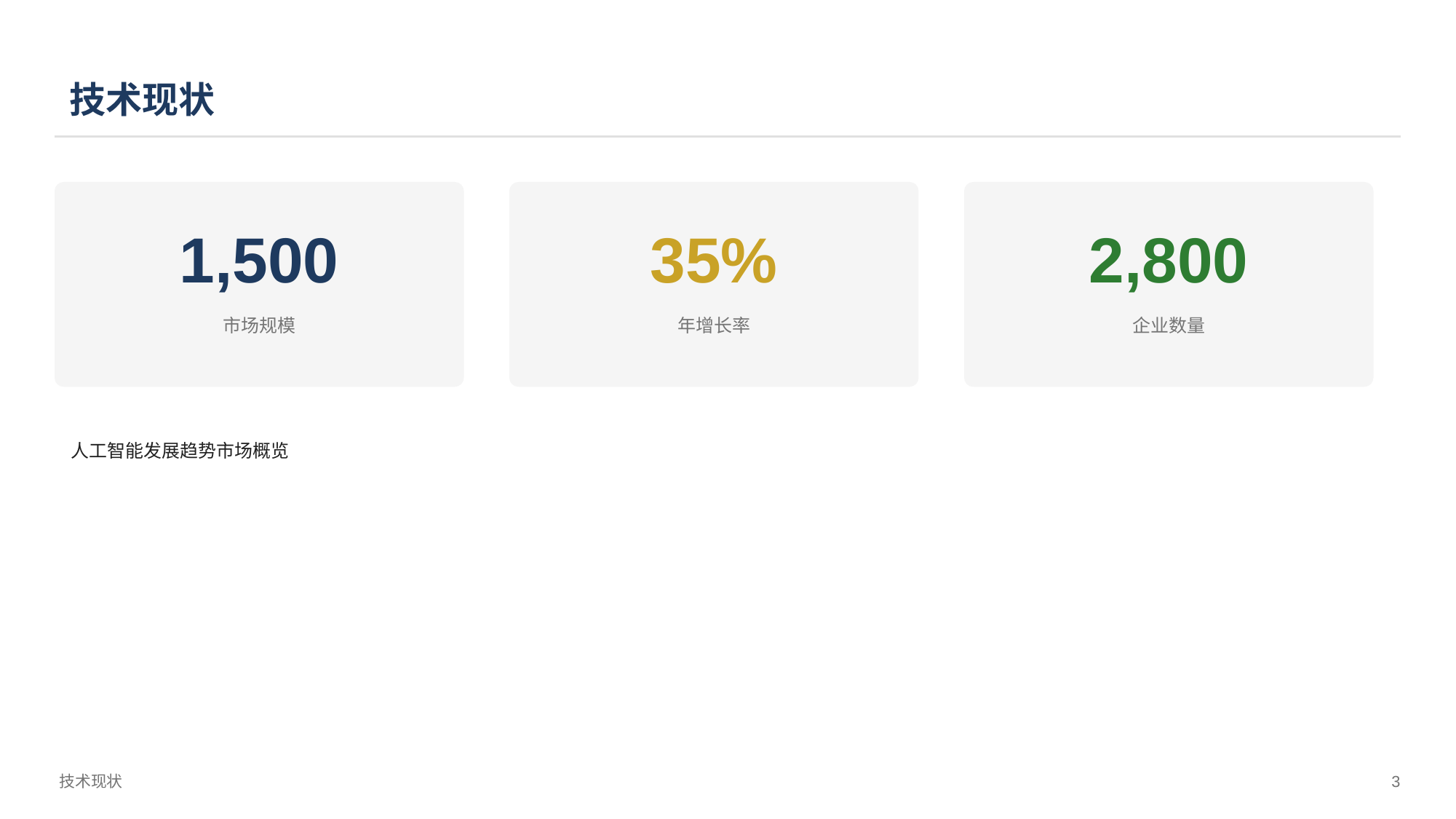

技术现状

1,500
35%
2,800
市场规模
年增长率
企业数量
人工智能发展趋势市场概览
技术现状
3